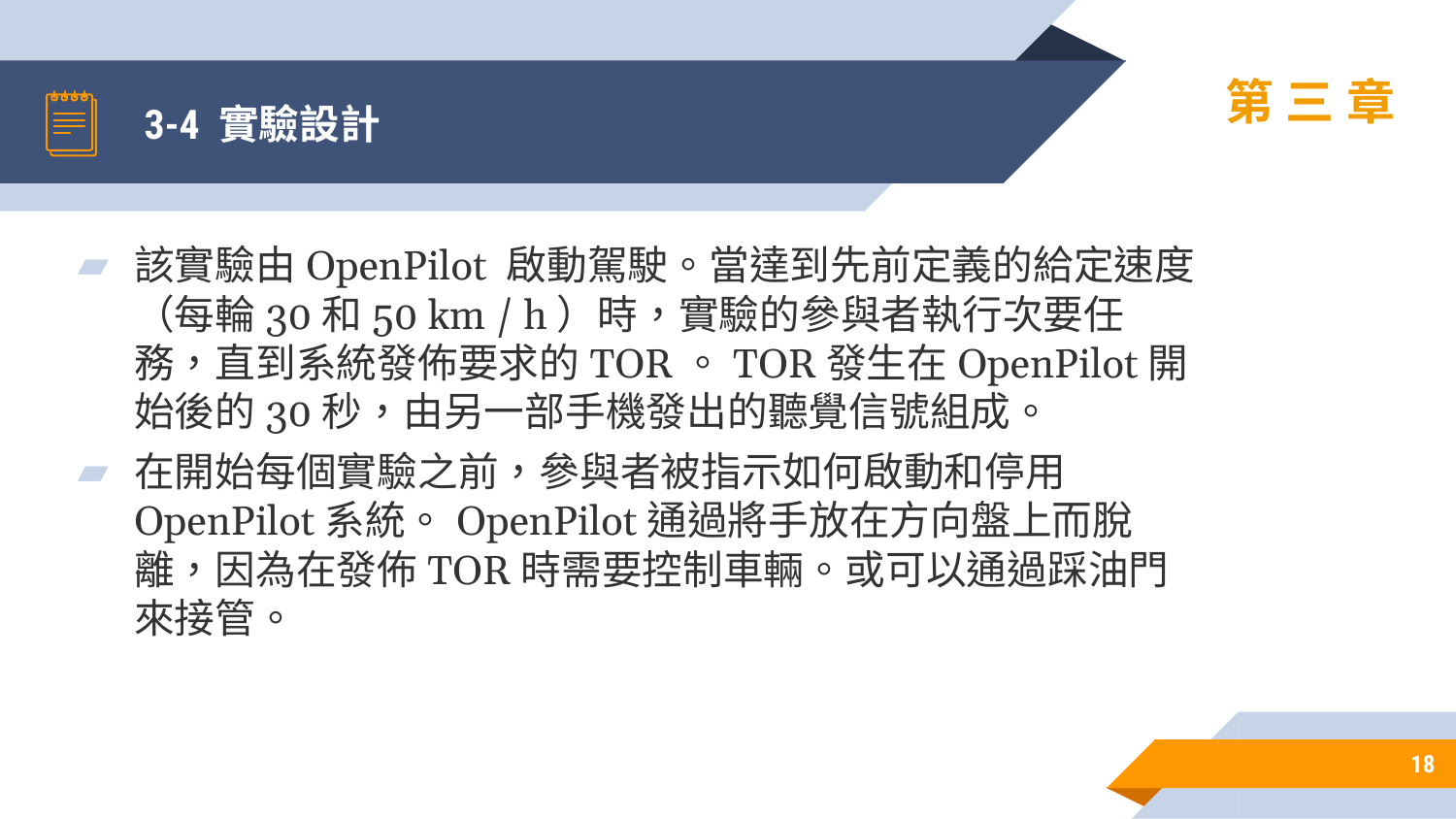

# 3-4 實驗設計
第三章

該實驗由OpenPilot 啟動駕駛。當達到先前定義的給定速度（每輪30和50 km / h）時，實驗的參與者執行次要任務，直到系統發佈要求的TOR。TOR發生在OpenPilot開始後的30秒，由另一部手機發出的聽覺信號組成。
在開始每個實驗之前，參與者被指示如何啟動和停用OpenPilot系統。OpenPilot通過將手放在方向盤上而脫離，因為在發佈TOR時需要控制車輛。或可以通過踩油門來接管。

18